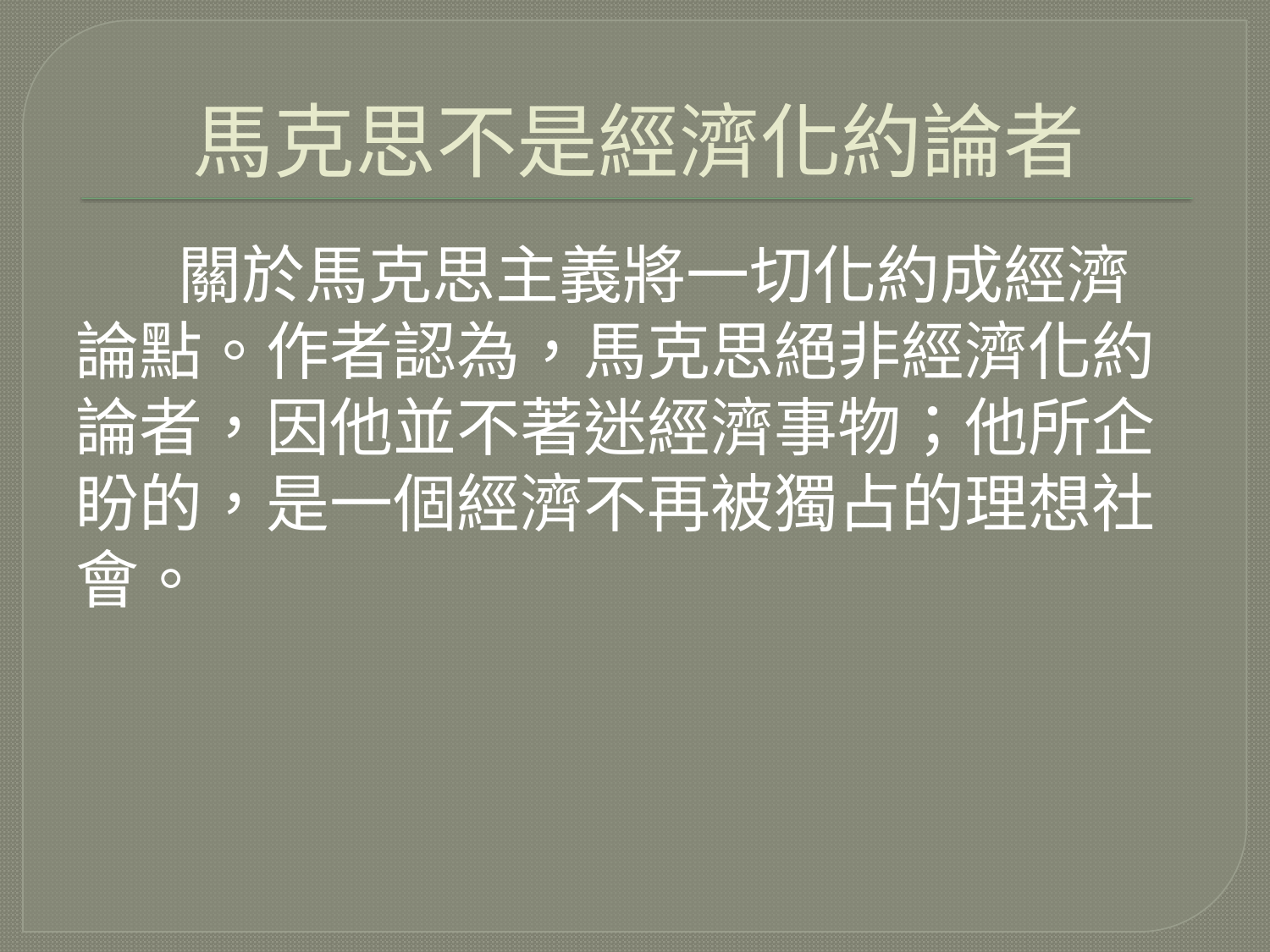

# 馬克思不是經濟化約論者
       關於馬克思主義將一切化約成經濟論點。作者認為，馬克思絕非經濟化約論者，因他並不著迷經濟事物；他所企盼的，是一個經濟不再被獨占的理想社會。